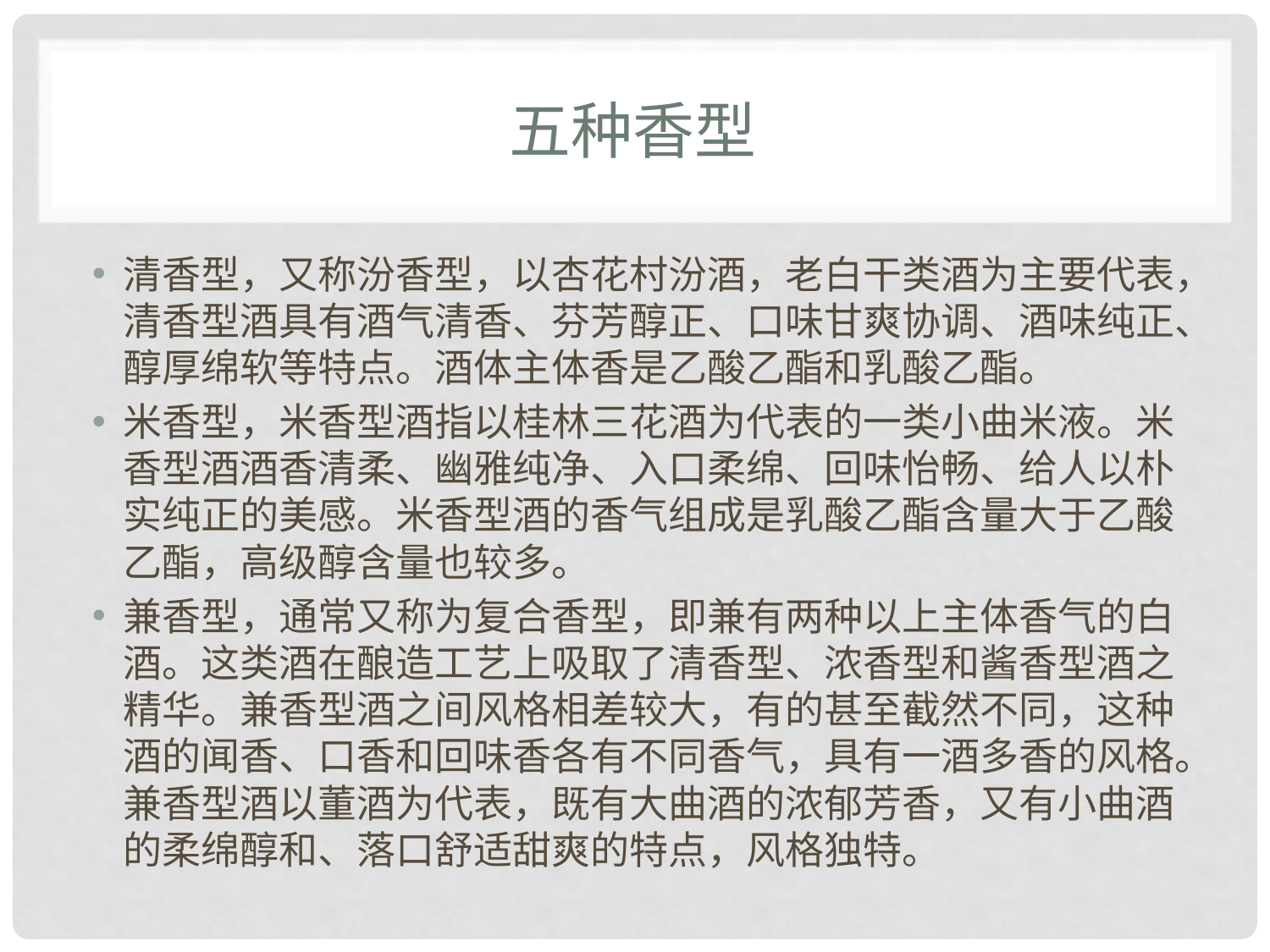

# 五种香型
清香型，又称汾香型，以杏花村汾酒，老白干类酒为主要代表，清香型酒具有酒气清香、芬芳醇正、口味甘爽协调、酒味纯正、醇厚绵软等特点。酒体主体香是乙酸乙酯和乳酸乙酯。
米香型，米香型酒指以桂林三花酒为代表的一类小曲米液。米香型酒酒香清柔、幽雅纯净、入口柔绵、回味怡畅、给人以朴实纯正的美感。米香型酒的香气组成是乳酸乙酯含量大于乙酸乙酯，高级醇含量也较多。
兼香型，通常又称为复合香型，即兼有两种以上主体香气的白酒。这类酒在酿造工艺上吸取了清香型、浓香型和酱香型酒之精华。兼香型酒之间风格相差较大，有的甚至截然不同，这种酒的闻香、口香和回味香各有不同香气，具有一酒多香的风格。兼香型酒以董酒为代表，既有大曲酒的浓郁芳香，又有小曲酒的柔绵醇和、落口舒适甜爽的特点，风格独特。